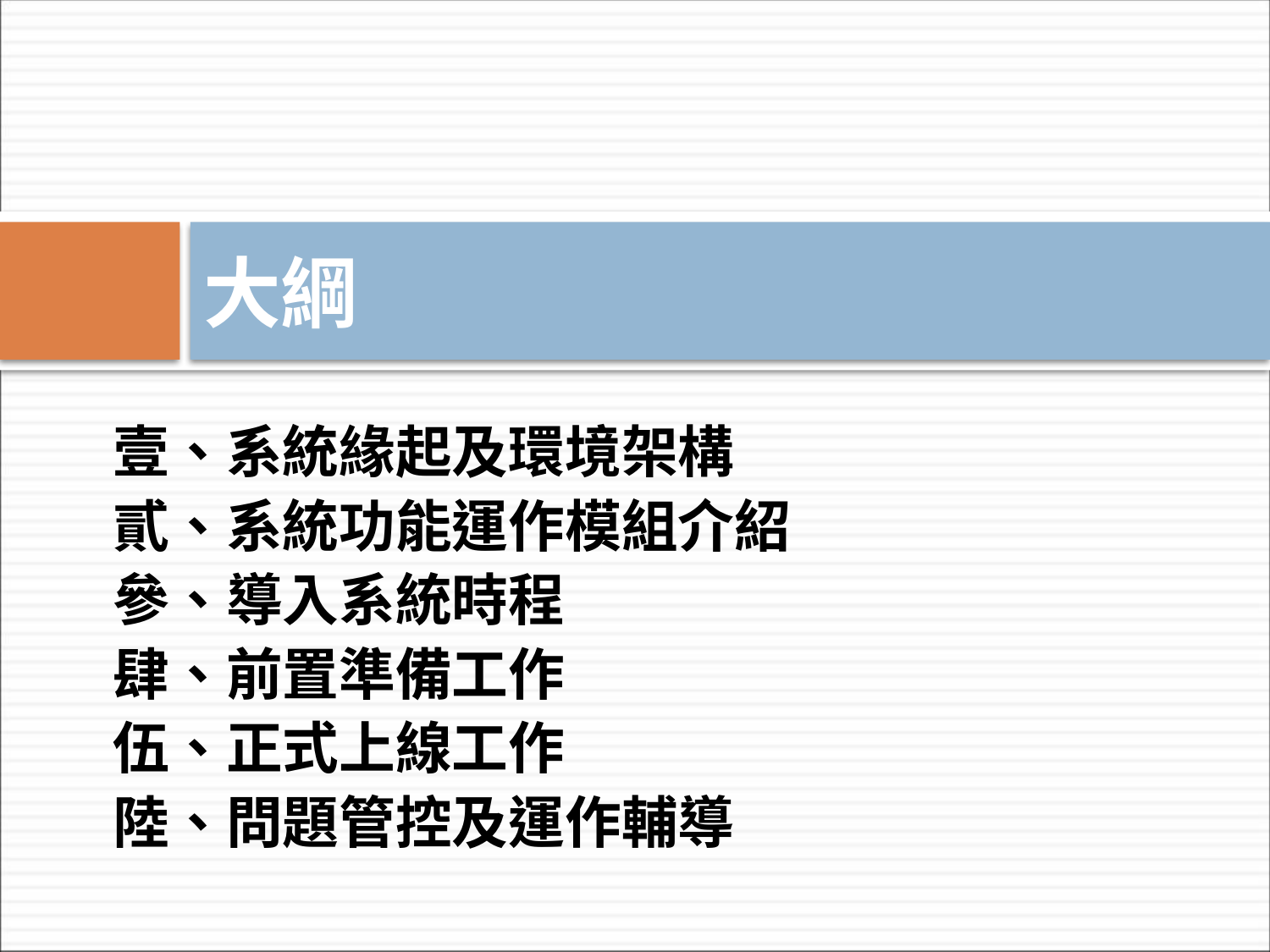

# 大綱
壹、系統緣起及環境架構
貳、系統功能運作模組介紹
參、導入系統時程
肆、前置準備工作
伍、正式上線工作
陸、問題管控及運作輔導